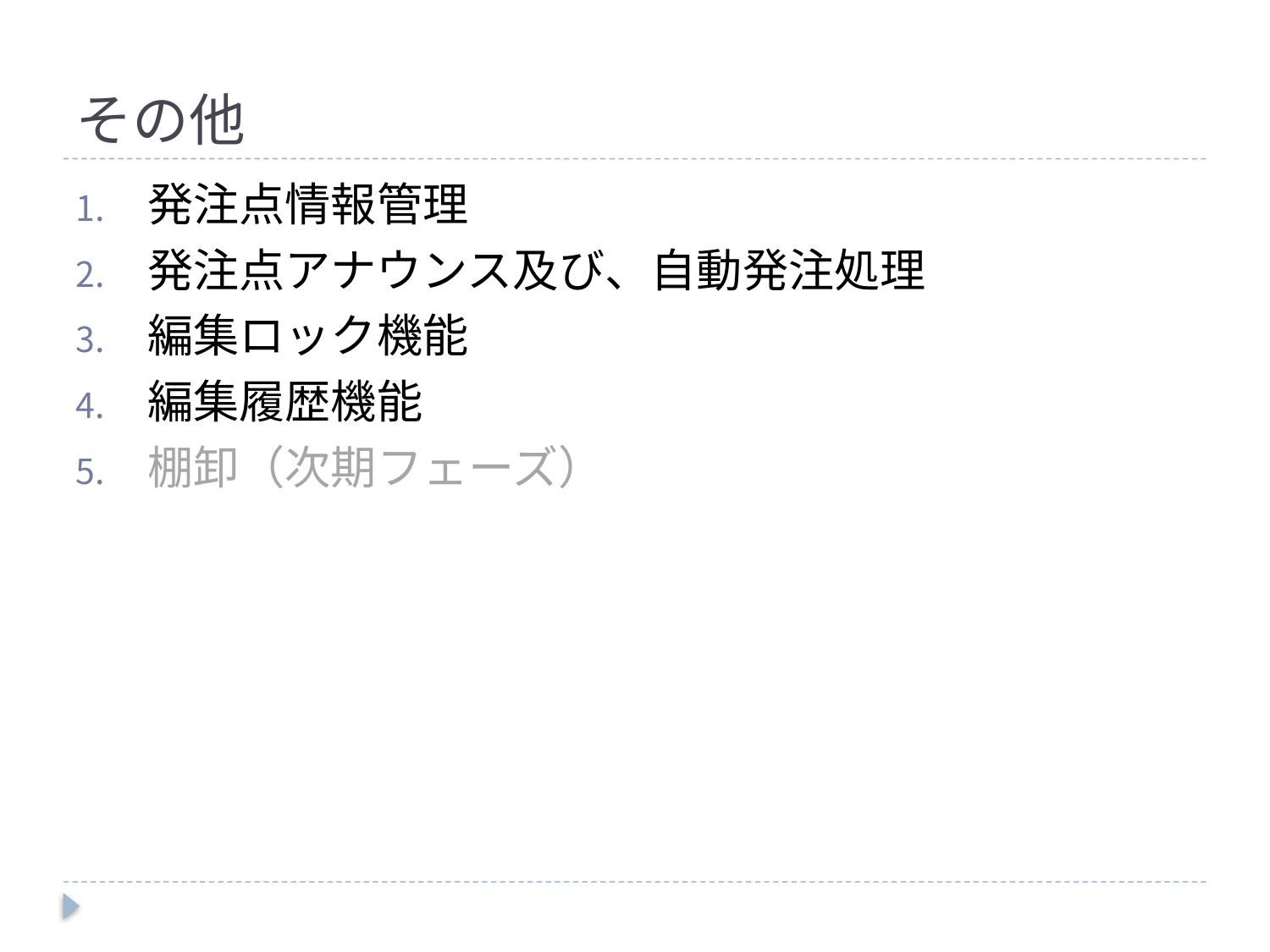

# その他
発注点情報管理
発注点アナウンス及び、自動発注処理
編集ロック機能
編集履歴機能
棚卸（次期フェーズ）